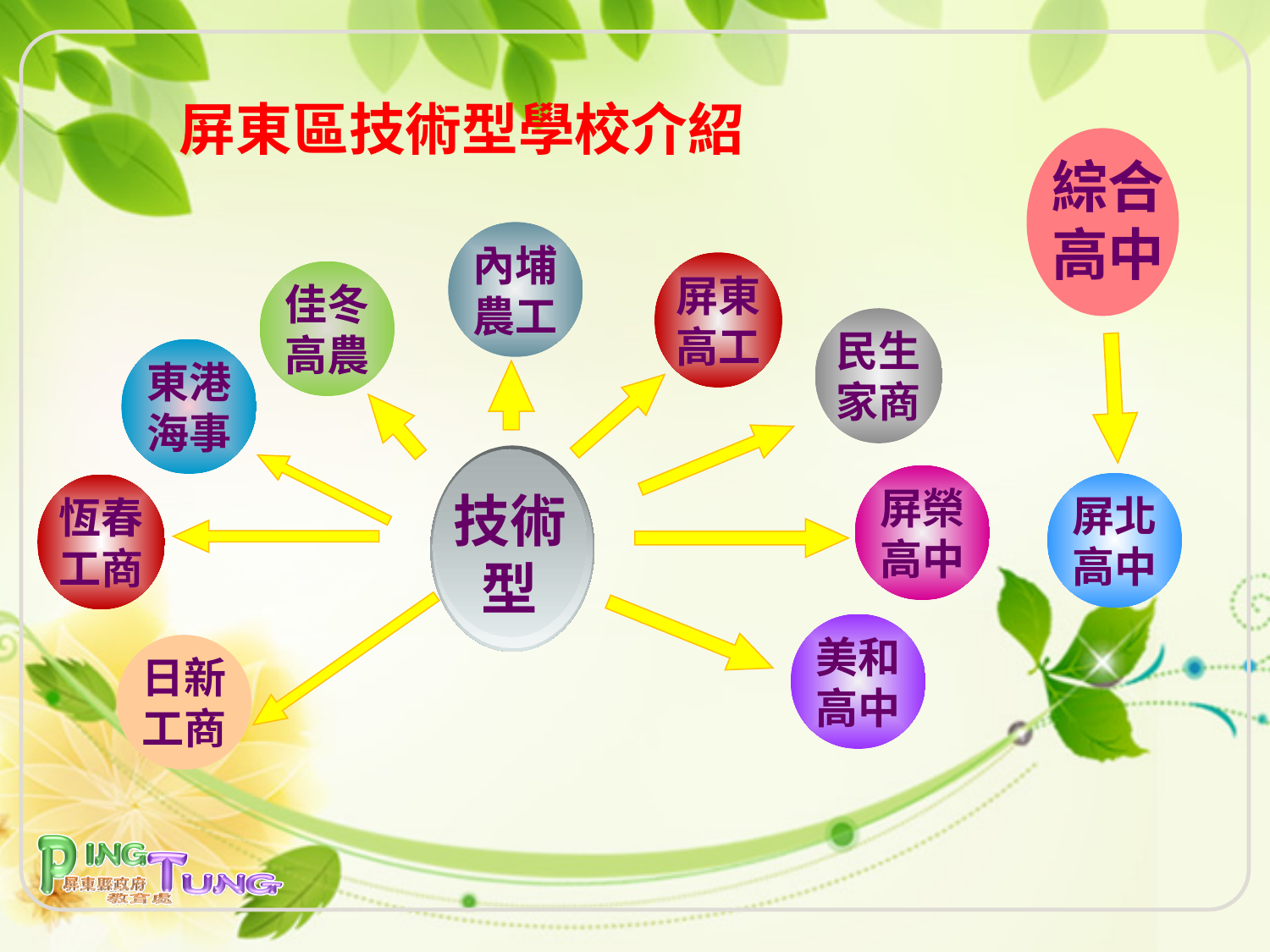

# 屏東區技術型學校介紹

綜合高中
內埔
農工
屏東
高工
佳冬
高農
民生
家商
東港
海事

屏榮
高中
屏北
高中
恆春
工商

技術型

美和
高中

日新
工商